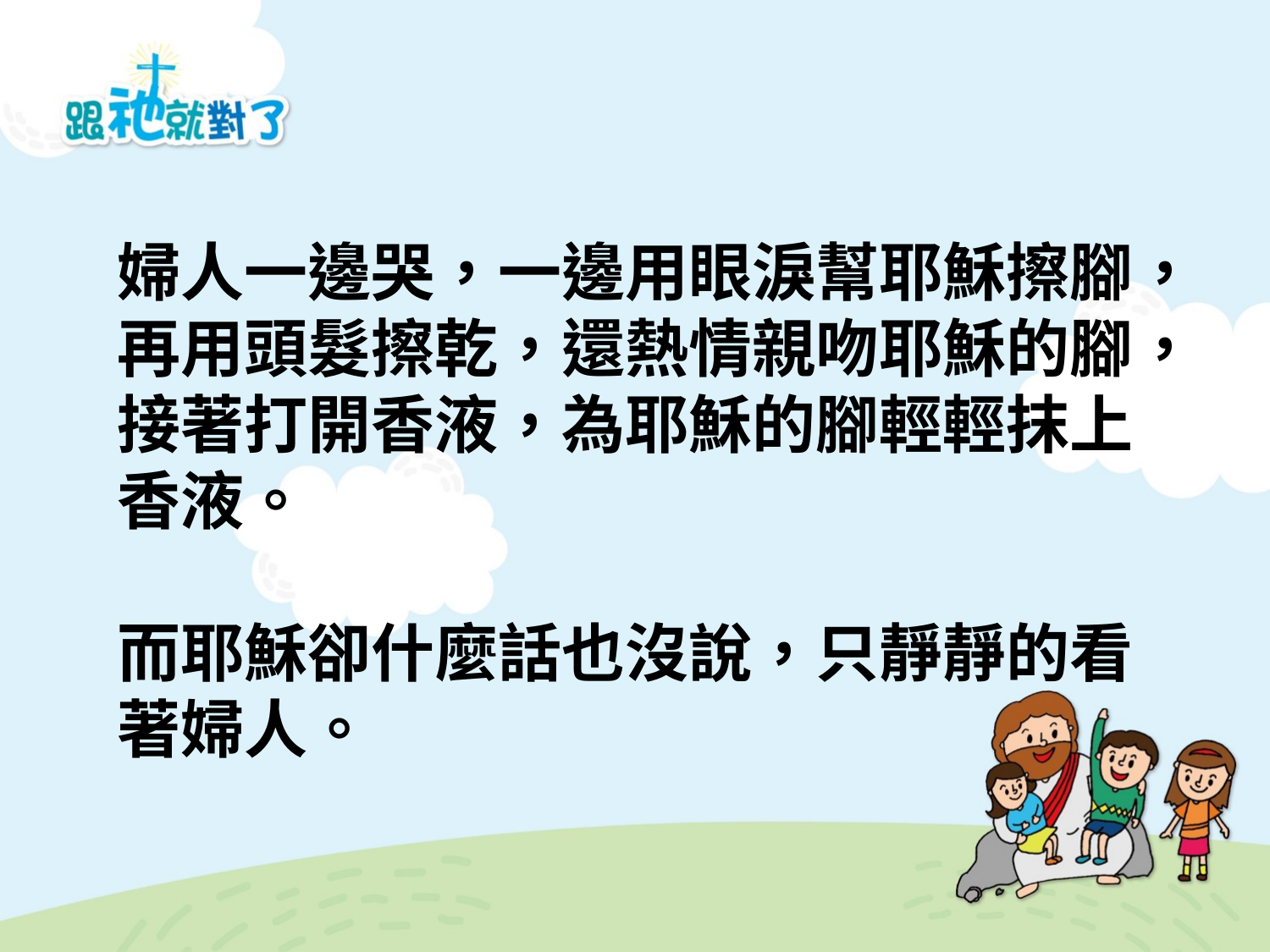

婦人一邊哭，一邊用眼淚幫耶穌擦腳，再用頭髮擦乾，還熱情親吻耶穌的腳，接著打開香液，為耶穌的腳輕輕抹上香液。

而耶穌卻什麼話也沒說，只靜靜的看著婦人。